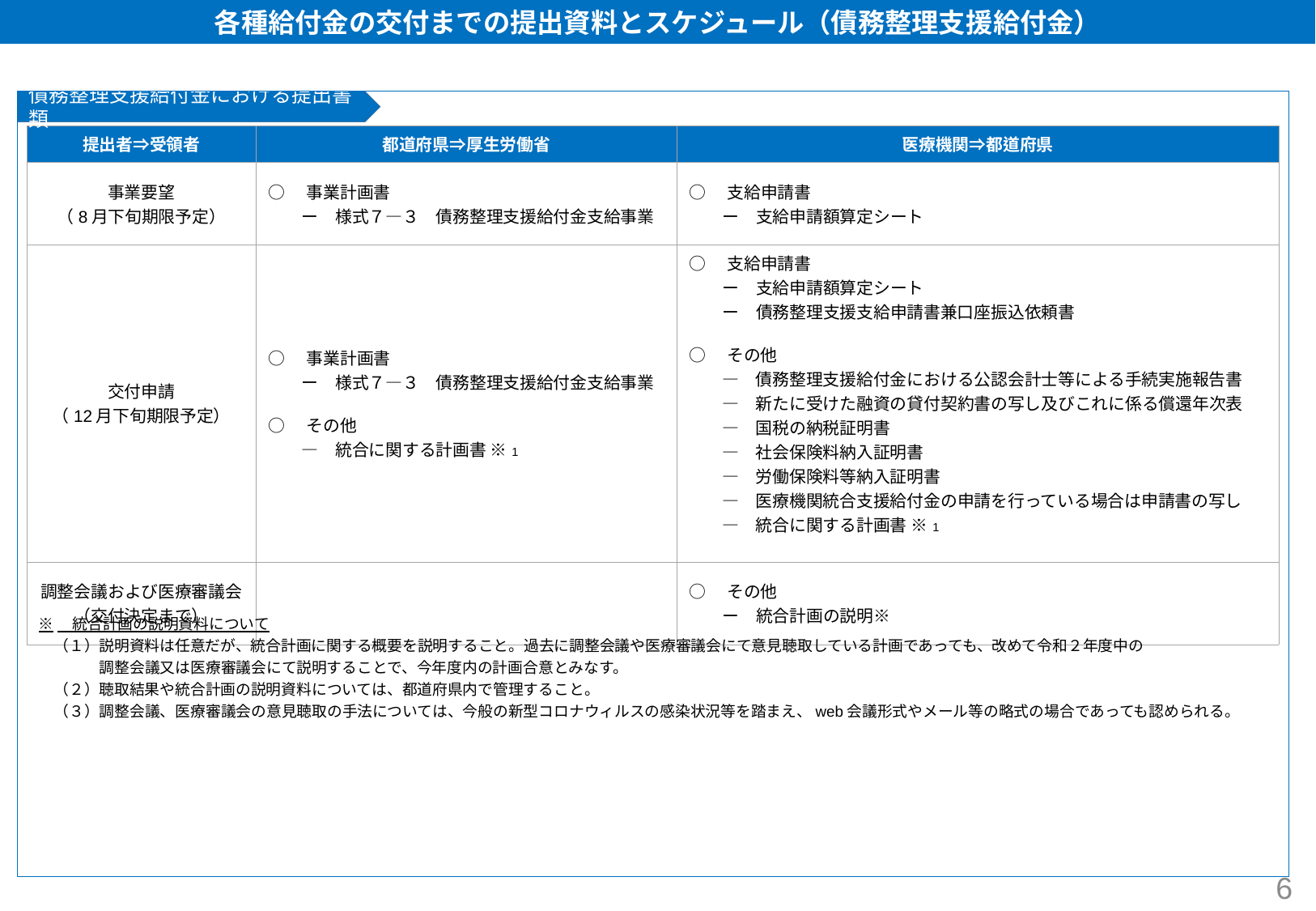

各種給付金の交付までの提出資料とスケジュール（債務整理支援給付金）

債務整理支援給付金における提出書類
| 提出者⇒受領者 | 都道府県⇒厚生労働省 | 医療機関⇒都道府県 |
| --- | --- | --- |
| 事業要望 （8月下旬期限予定） | ○　事業計画書 　　ー　様式７―３　債務整理支援給付金支給事業 | ○　支給申請書 　　ー　支給申請額算定シート |
| 交付申請 （12月下旬期限予定） | ○　事業計画書 　　ー　様式７―３　債務整理支援給付金支給事業 ○　その他 　　―　統合に関する計画書 ※1 | ○　支給申請書 　　ー　支給申請額算定シート 　　ー　債務整理支援支給申請書兼口座振込依頼書 ○　その他 　　―　債務整理支援給付金における公認会計士等による手続実施報告書 　　―　新たに受けた融資の貸付契約書の写し及びこれに係る償還年次表 　　―　国税の納税証明書 　　―　社会保険料納入証明書 　　―　労働保険料等納入証明書 　　―　医療機関統合支援給付金の申請を行っている場合は申請書の写し 　　―　統合に関する計画書 ※1 |
| 調整会議および医療審議会 （交付決定まで） |  | ○　その他 　　ー　統合計画の説明※ |

※　統合計画の説明資料について
　（１）説明資料は任意だが、統合計画に関する概要を説明すること。過去に調整会議や医療審議会にて意見聴取している計画であっても、改めて令和２年度中の
　　　　調整会議又は医療審議会にて説明することで、今年度内の計画合意とみなす。
　（２）聴取結果や統合計画の説明資料については、都道府県内で管理すること。
　（３）調整会議、医療審議会の意見聴取の手法については、今般の新型コロナウィルスの感染状況等を踏まえ、web会議形式やメール等の略式の場合であっても認められる。
6